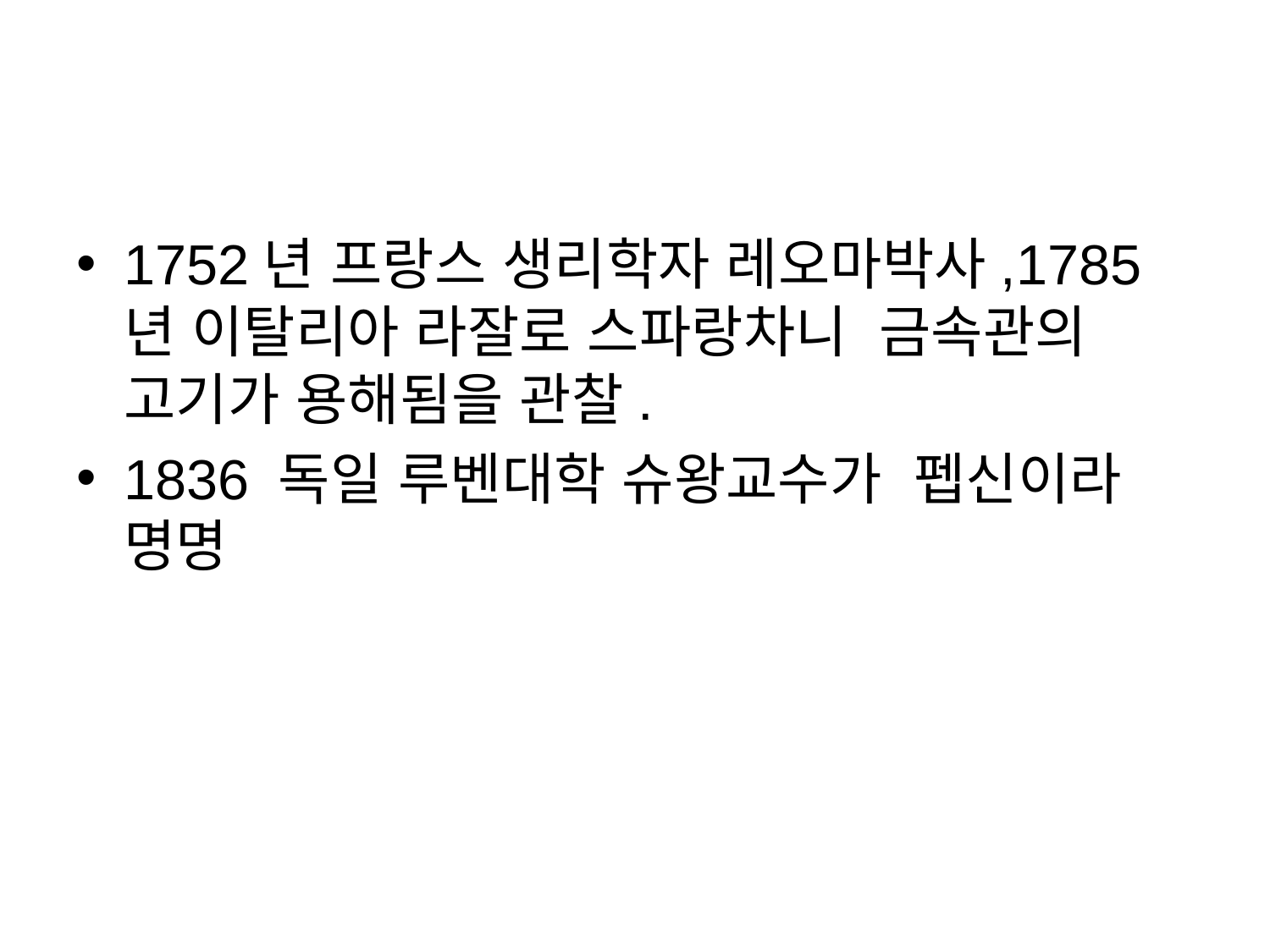

#
1752년 프랑스 생리학자 레오마박사,1785년 이탈리아 라잘로 스파랑차니  금속관의 고기가 용해됨을 관찰.
1836 독일 루벤대학 슈왕교수가  펩신이라 명명